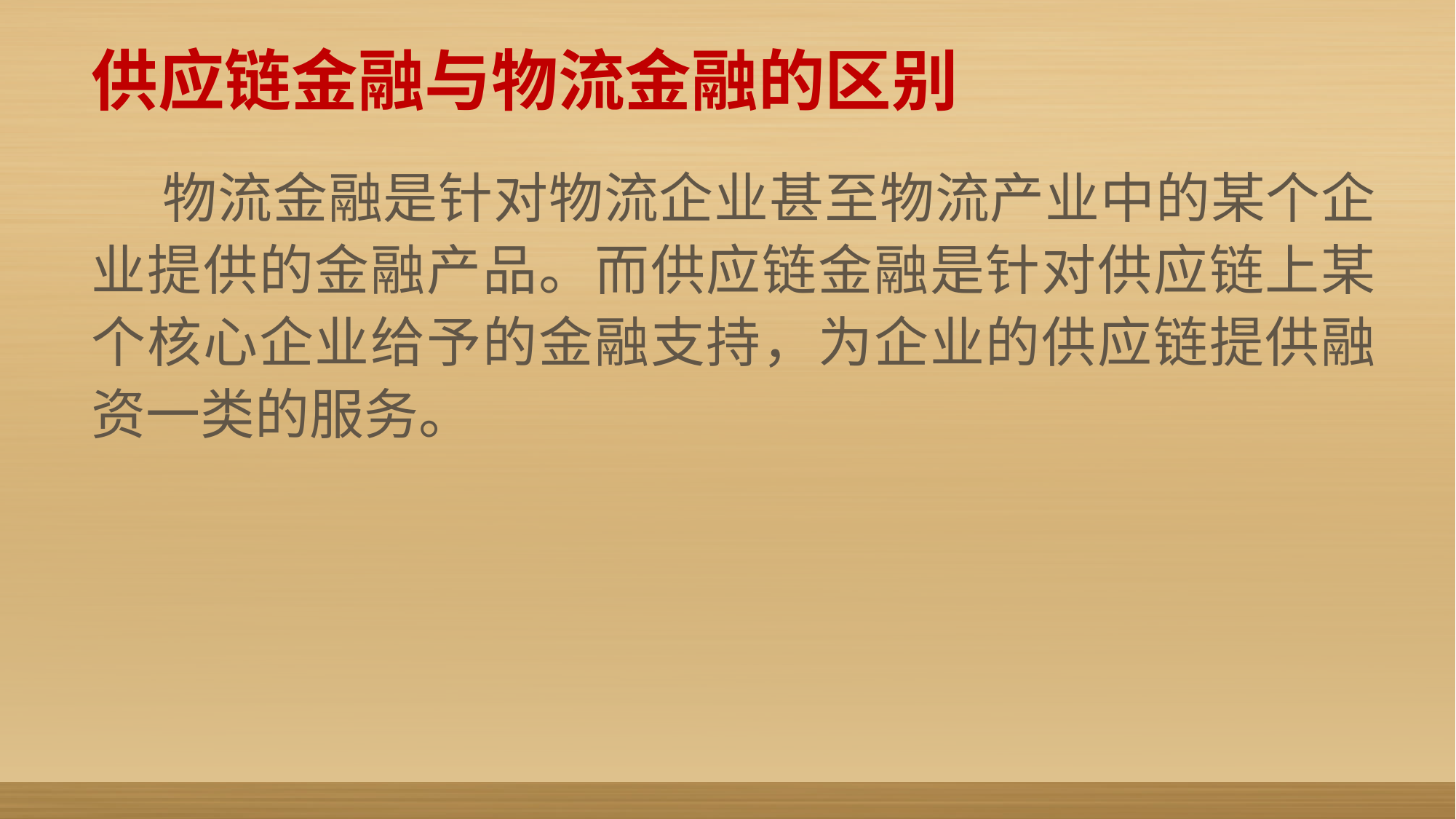

# 供应链金融与物流金融的区别
       物流金融是针对物流企业甚至物流产业中的某个企业提供的金融产品。而供应链金融是针对供应链上某个核心企业给予的金融支持，为企业的供应链提供融资一类的服务。